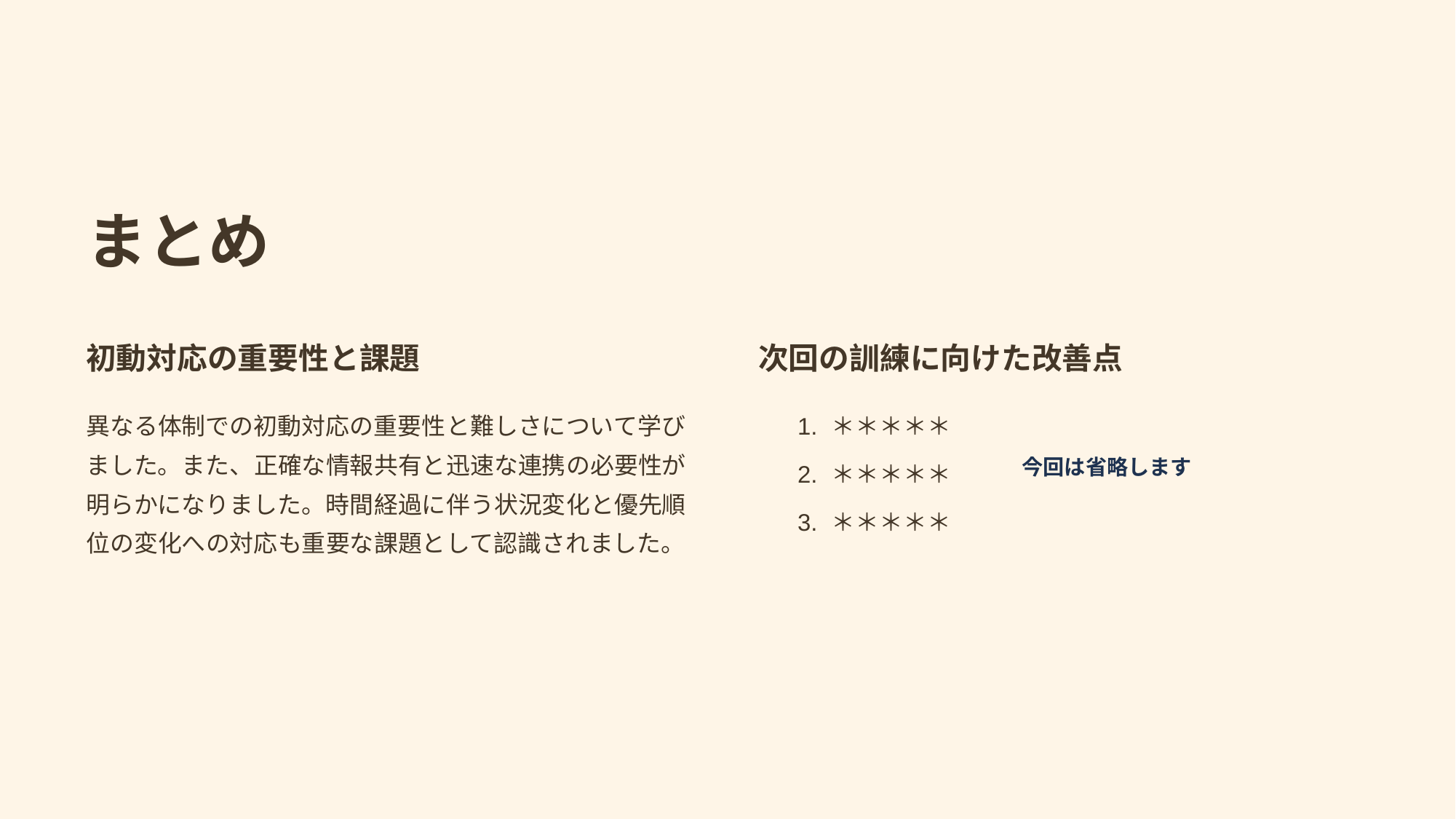

まとめ
初動対応の重要性と課題
次回の訓練に向けた改善点
異なる体制での初動対応の重要性と難しさについて学びました。また、正確な情報共有と迅速な連携の必要性が明らかになりました。時間経過に伴う状況変化と優先順位の変化への対応も重要な課題として認識されました。
＊＊＊＊＊
今回は省略します
＊＊＊＊＊
＊＊＊＊＊